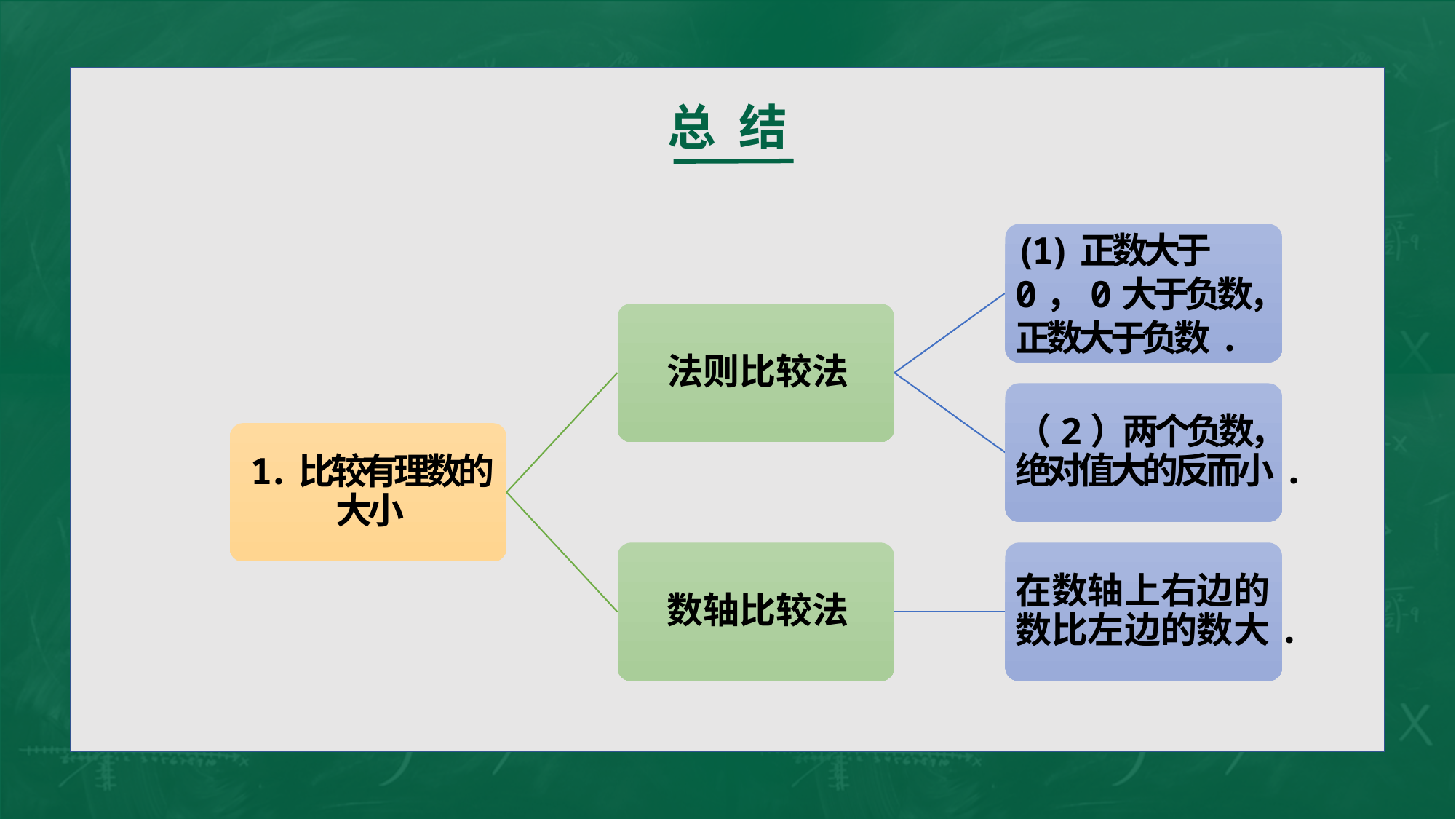

总  结
1.比较有理数的大小

法则比较法

(1)正数大于0，0大于负数，正数大于负数.

（2）两个负数，绝对值大的反而小.

数轴比较法

在数轴上右边的数比左边的数大.